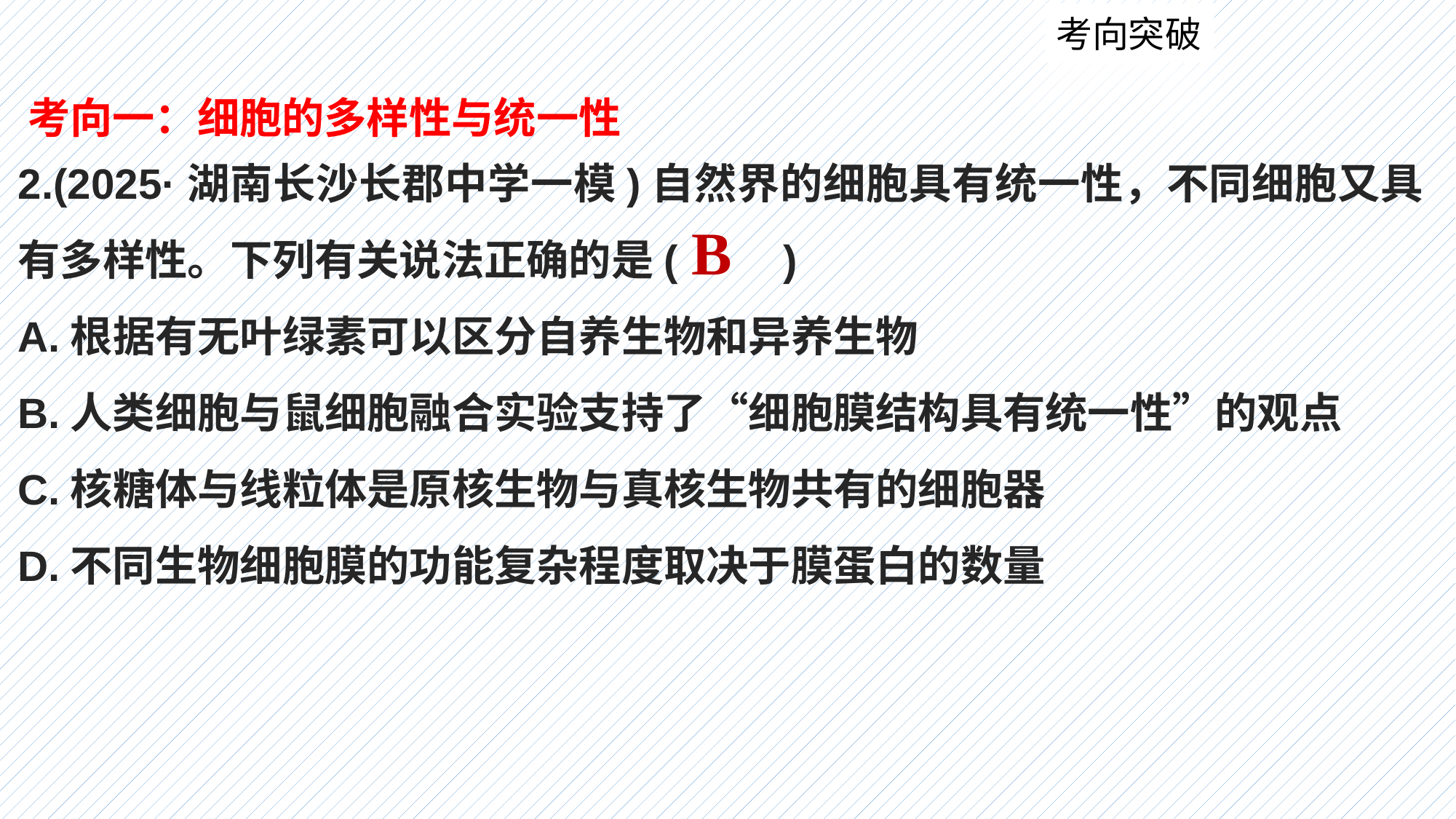

考向突破
考向一：细胞的多样性与统一性
2.(2025·湖南长沙长郡中学一模)自然界的细胞具有统一性，不同细胞又具有多样性。下列有关说法正确的是(　　)
A.根据有无叶绿素可以区分自养生物和异养生物
B.人类细胞与鼠细胞融合实验支持了“细胞膜结构具有统一性”的观点
C.核糖体与线粒体是原核生物与真核生物共有的细胞器
D.不同生物细胞膜的功能复杂程度取决于膜蛋白的数量
B